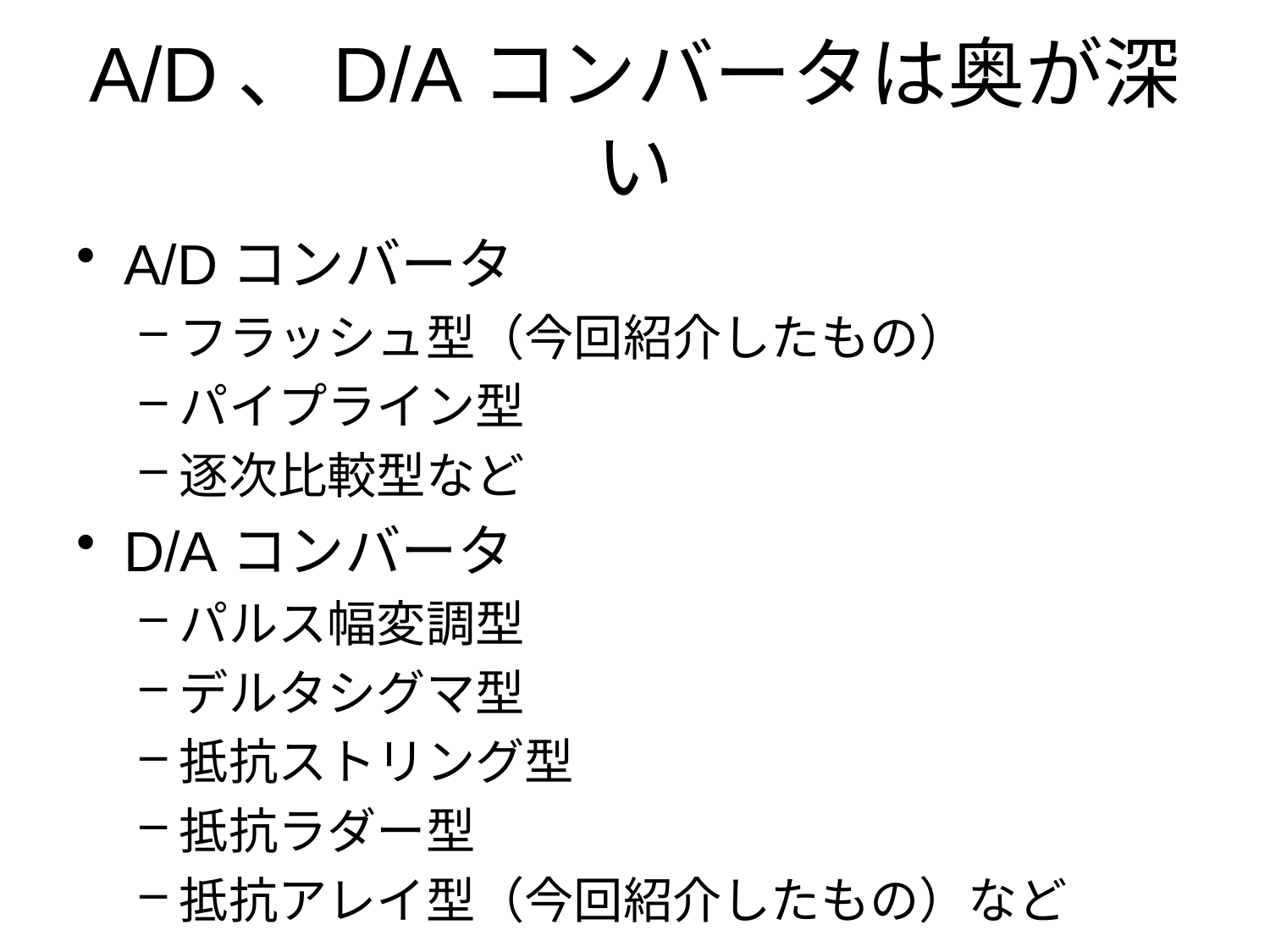

# A/D、D/Aコンバータは奥が深い
A/Dコンバータ
フラッシュ型（今回紹介したもの）
パイプライン型
逐次比較型など
D/Aコンバータ
パルス幅変調型
デルタシグマ型
抵抗ストリング型
抵抗ラダー型
抵抗アレイ型（今回紹介したもの）など